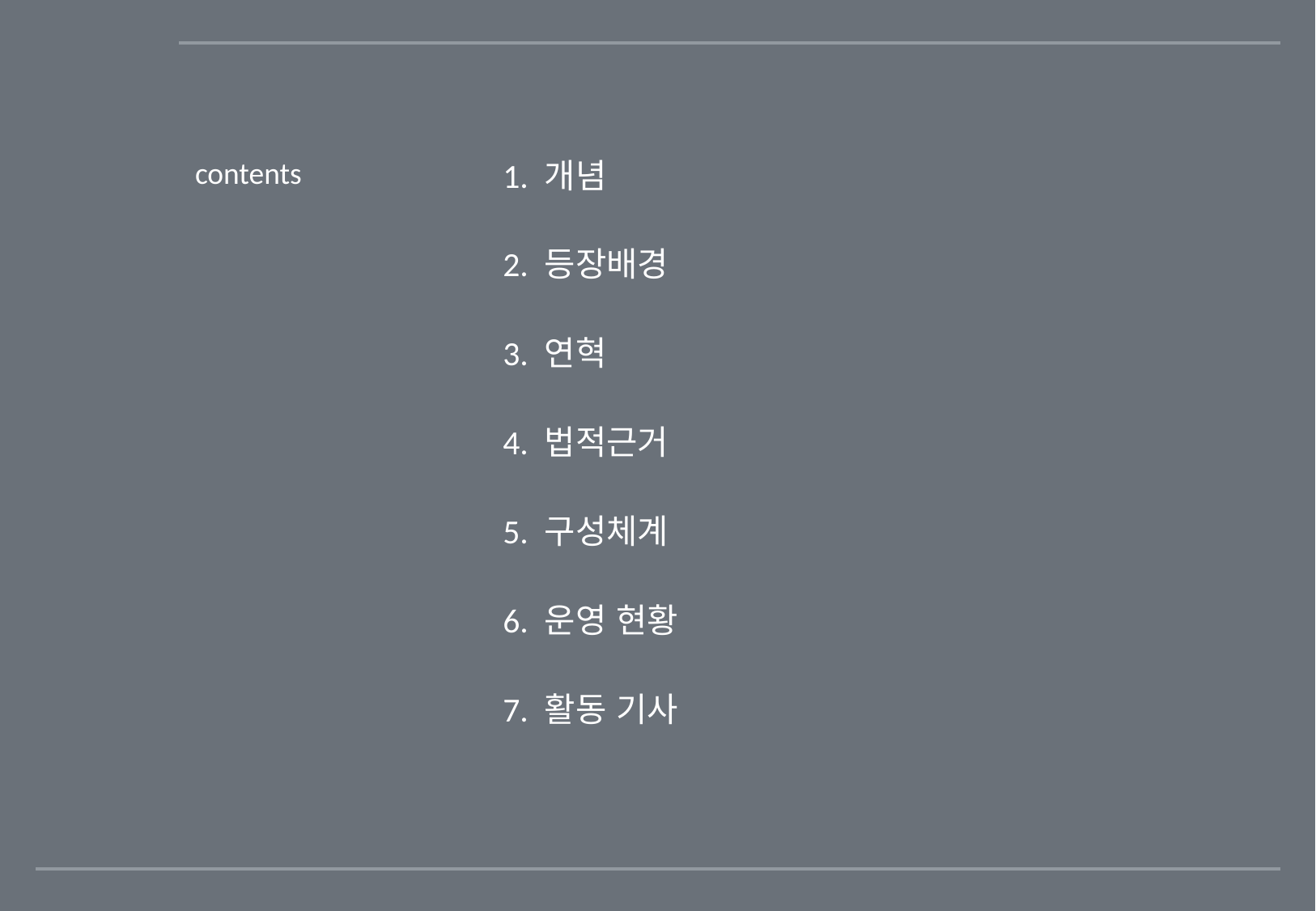

contents
1. 개념

2. 등장배경

3. 연혁

4. 법적근거

5. 구성체계

6. 운영 현황

7. 활동 기사